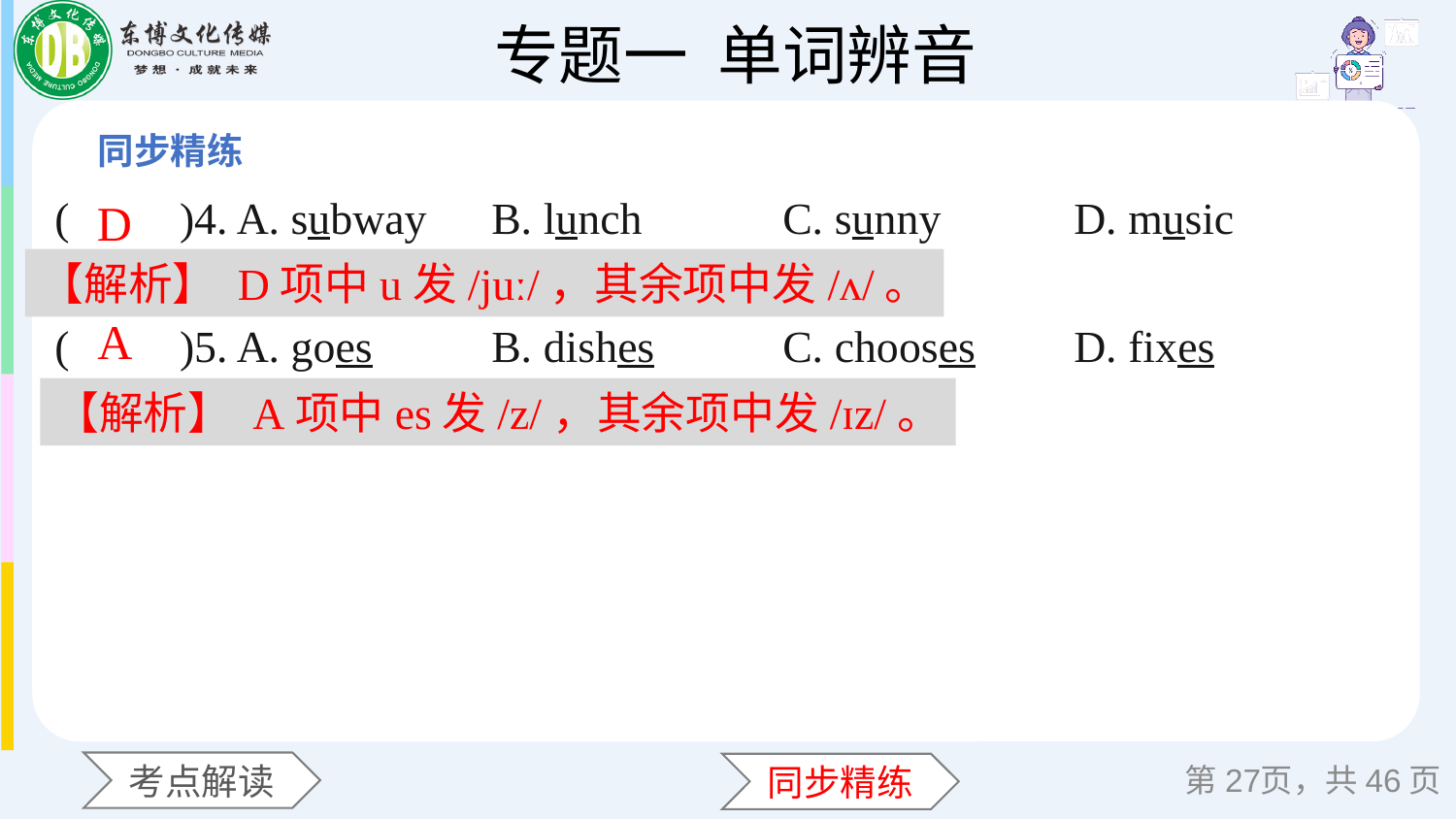

(　　)4. A. subway	B. lunch	C. sunny	D. music

(　　)5. A. goes	B. dishes	C. chooses	D. fixes

D
【解析】 D项中u发/juː/，其余项中发/ʌ/。
A
【解析】 A项中es发/z/，其余项中发/ɪz/。
第27页，共46页